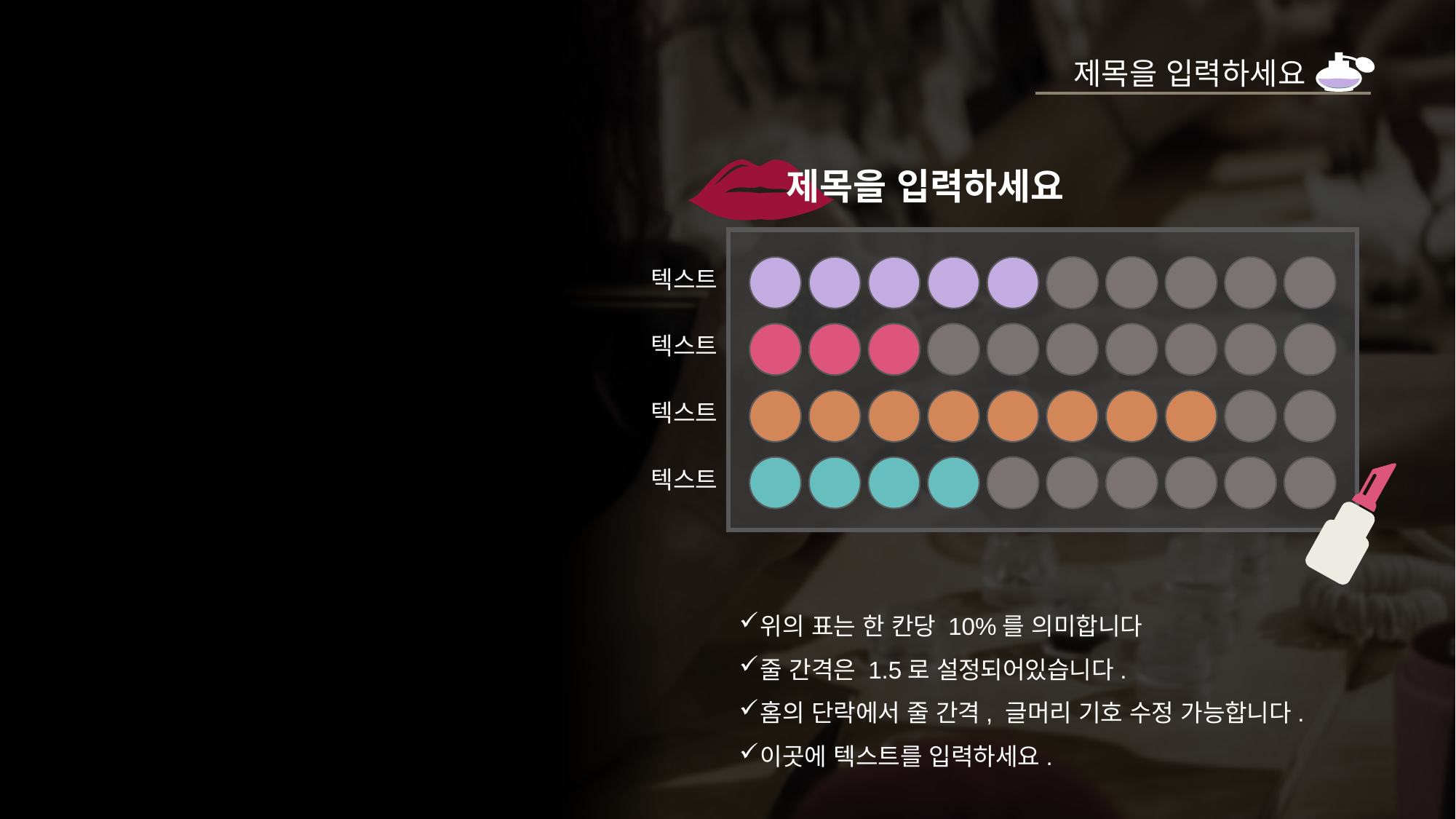

제목을 입력하세요

제목을 입력하세요

텍스트
텍스트
텍스트
텍스트

위의 표는 한 칸당 10%를 의미합니다
줄 간격은 1.5로 설정되어있습니다.
홈의 단락에서 줄 간격, 글머리 기호 수정 가능합니다.
이곳에 텍스트를 입력하세요.